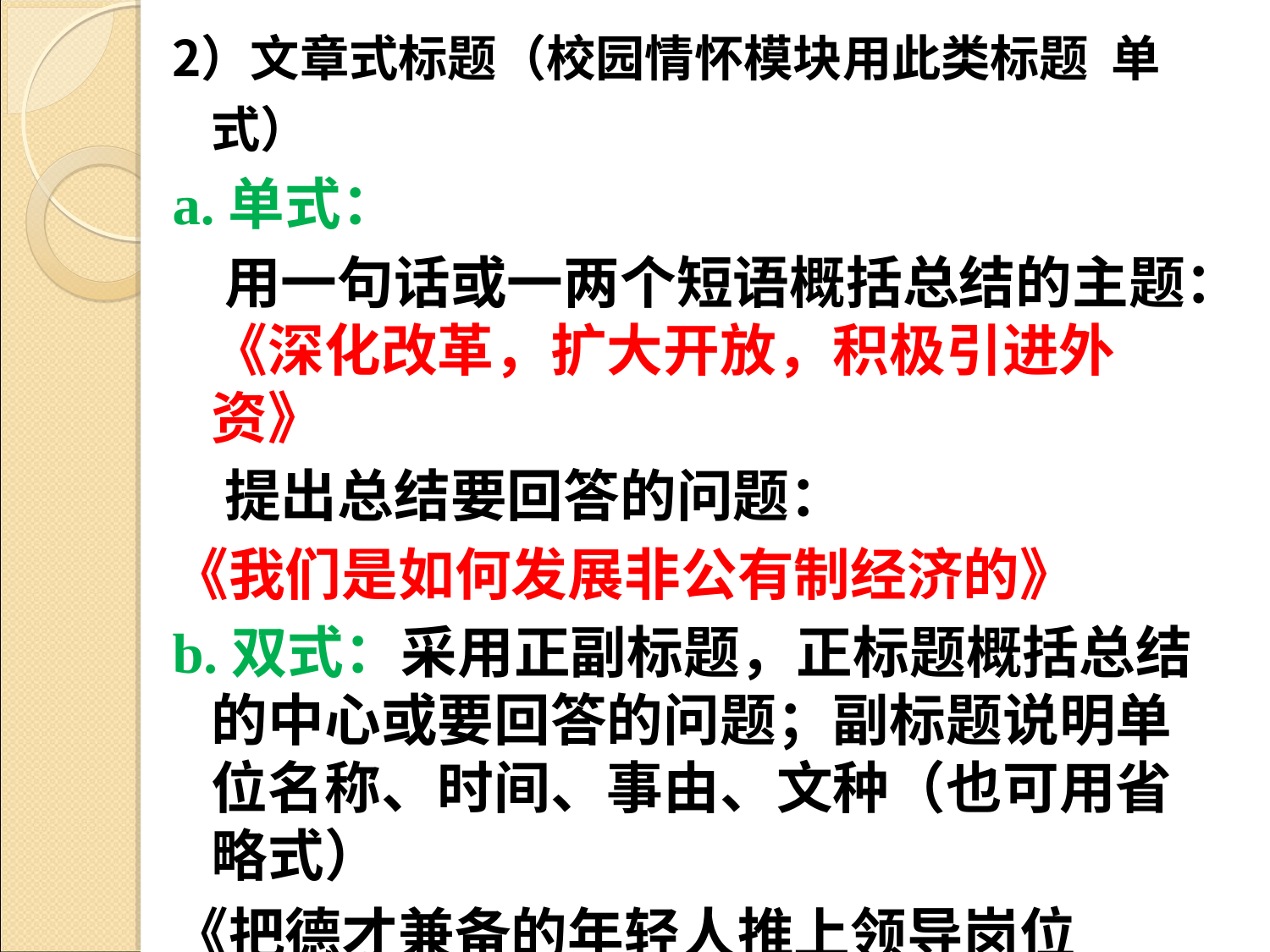

2）文章式标题（校园情怀模块用此类标题  单式）
a.单式：
   用一句话或一两个短语概括总结的主题：《深化改革，扩大开放，积极引进外资》
   提出总结要回答的问题：
《我们是如何发展非公有制经济的》
b.双式：采用正副标题，正标题概括总结的中心或要回答的问题；副标题说明单位名称、时间、事由、文种（也可用省略式）
《把德才兼备的年轻人推上领导岗位
            --- XX市政府2005年人事工作总结》